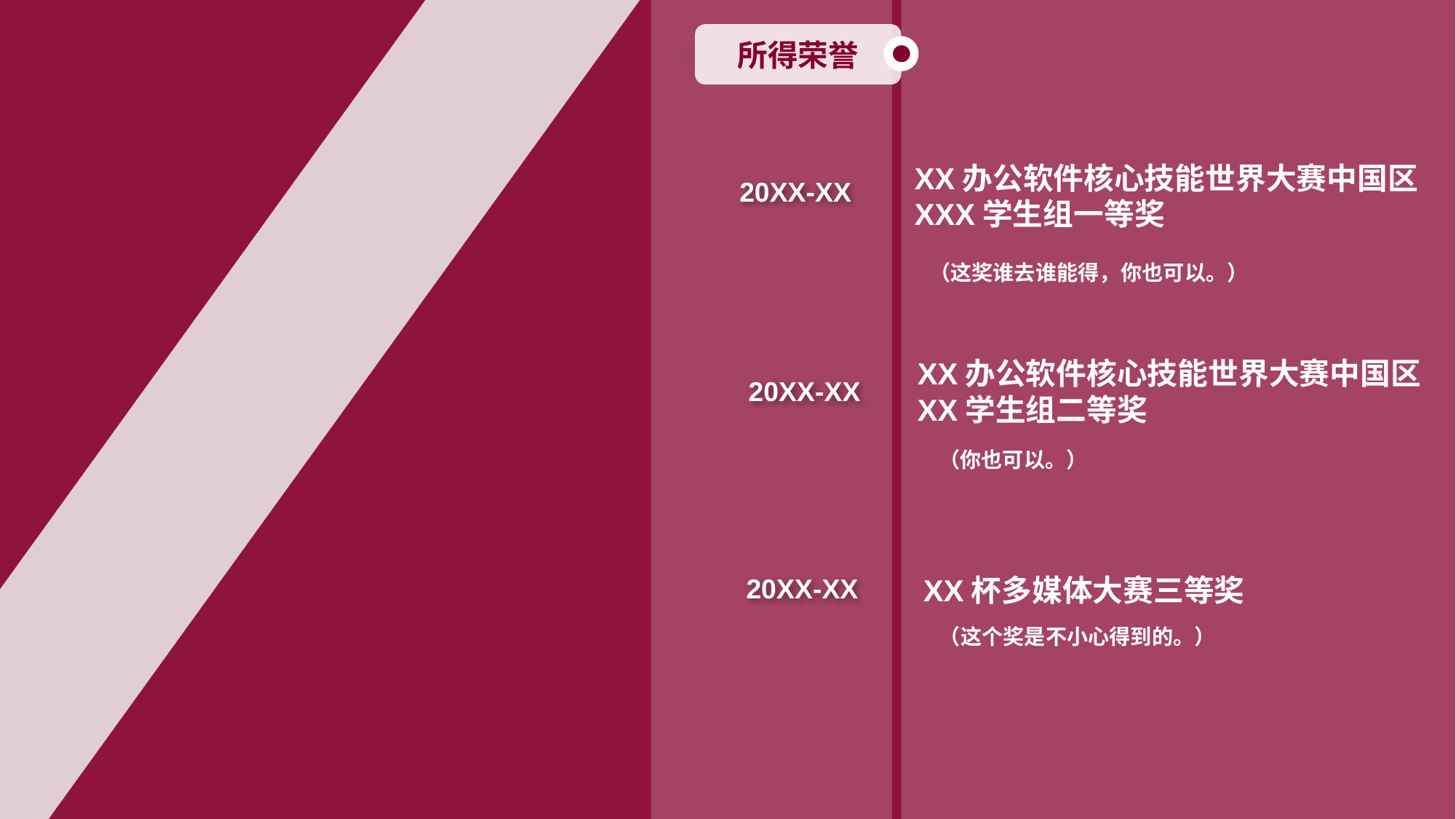

所得荣誉

XX办公软件核心技能世界大赛中国区
XXX学生组一等奖
20XX-XX

（这奖谁去谁能得，你也可以。）

XX办公软件核心技能世界大赛中国区
XX学生组二等奖
20XX-XX

（你也可以。）
20XX-XX

XX杯多媒体大赛三等奖
（这个奖是不小心得到的。）